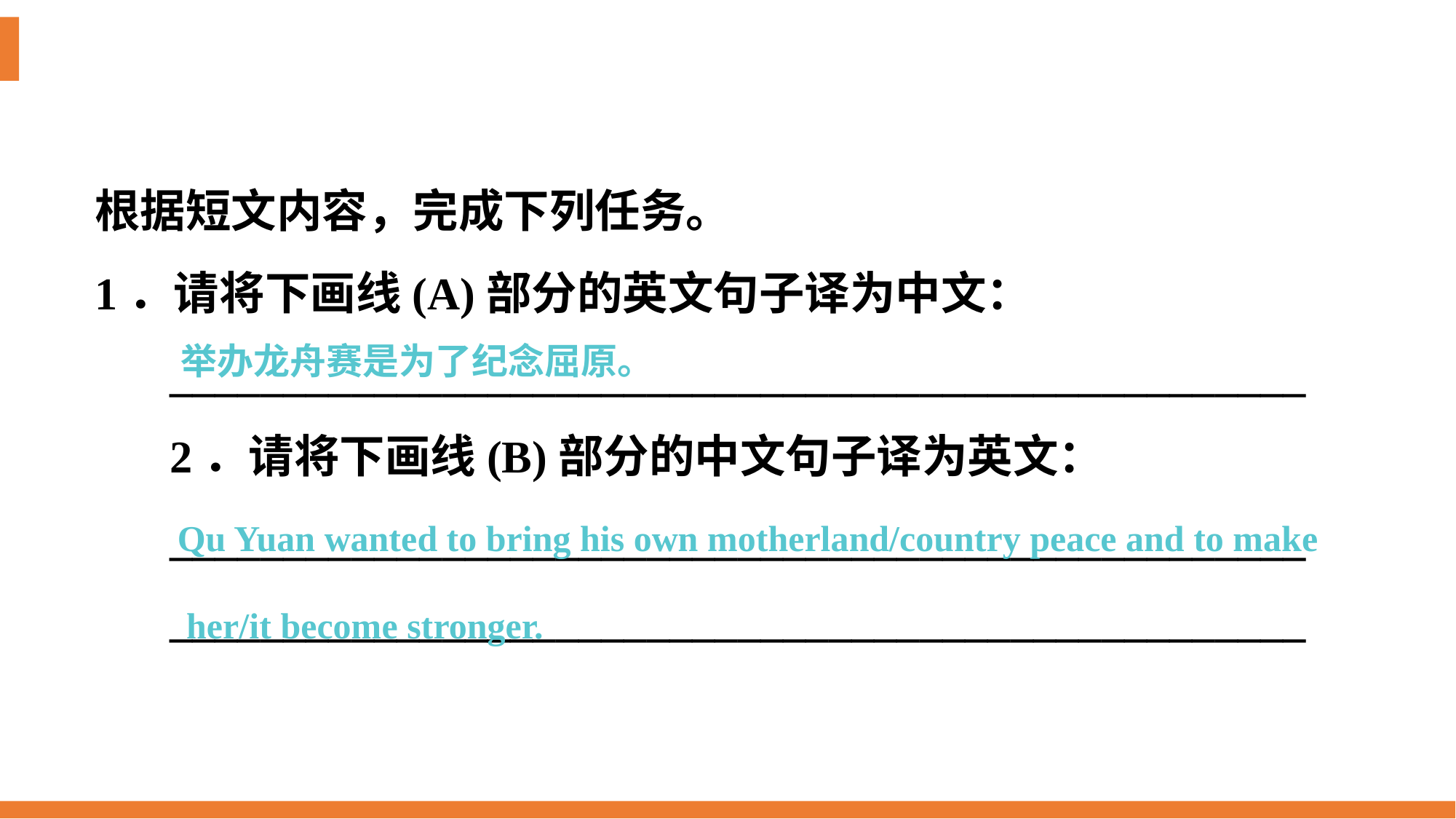

根据短文内容，完成下列任务。
1．请将下画线(A)部分的英文句子译为中文：
__________________________________________________
2．请将下画线(B)部分的中文句子译为英文：
__________________________________________________
__________________________________________________
举办龙舟赛是为了纪念屈原。
Qu Yuan wanted to bring his own motherland/country peace and to make
 her/it become stronger.